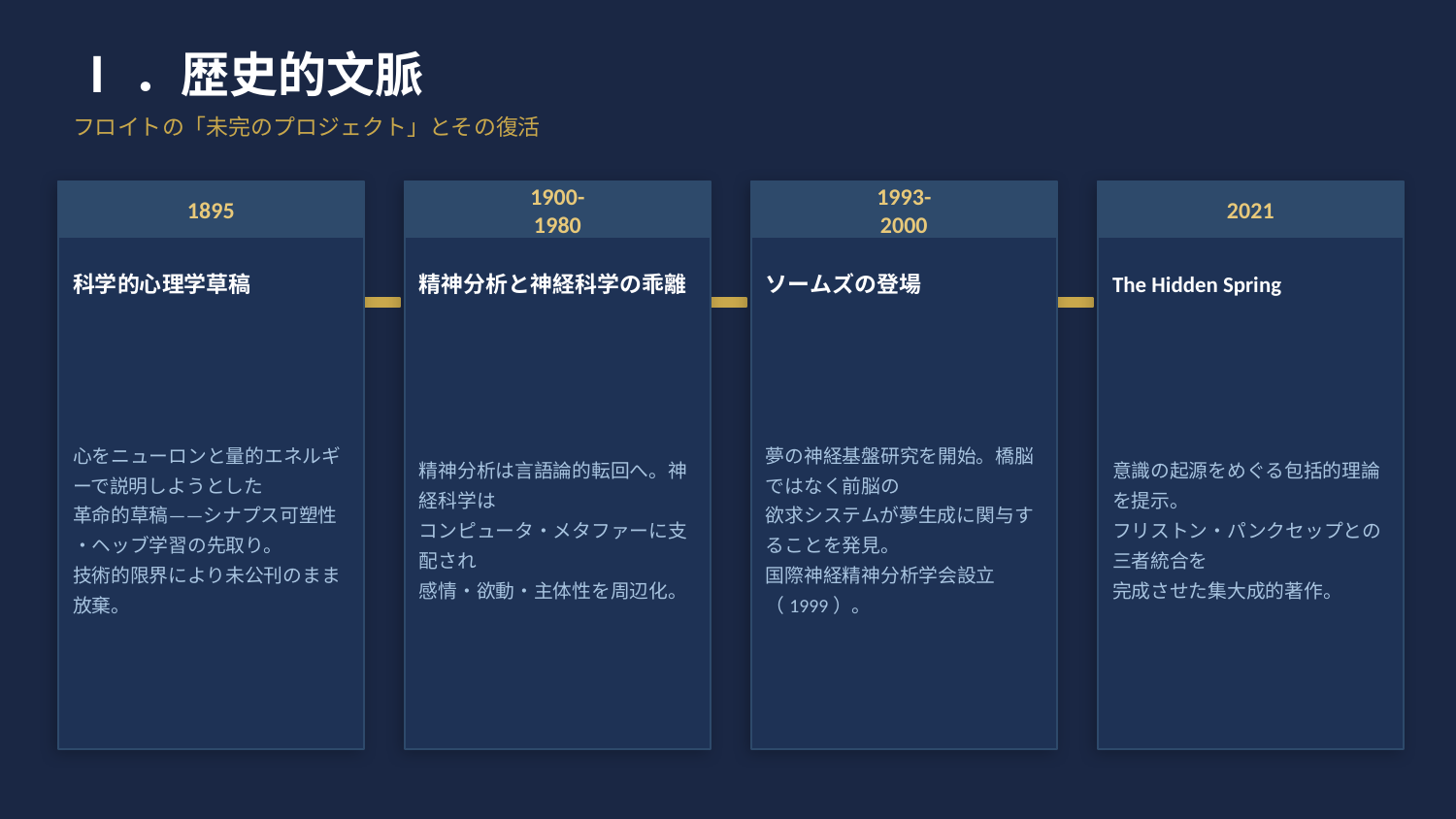

Ⅰ．歴史的文脈
フロイトの「未完のプロジェクト」とその復活

1895
1900-
1980
1993-
2000
2021
科学的心理学草稿
精神分析と神経科学の乖離
ソームズの登場
The Hidden Spring

心をニューロンと量的エネルギーで説明しようとした
革命的草稿——シナプス可塑性・ヘッブ学習の先取り。
技術的限界により未公刊のまま放棄。
精神分析は言語論的転回へ。神経科学は
コンピュータ・メタファーに支配され
感情・欲動・主体性を周辺化。
夢の神経基盤研究を開始。橋脳ではなく前脳の
欲求システムが夢生成に関与することを発見。
国際神経精神分析学会設立（1999）。
意識の起源をめぐる包括的理論を提示。
フリストン・パンクセップとの三者統合を
完成させた集大成的著作。